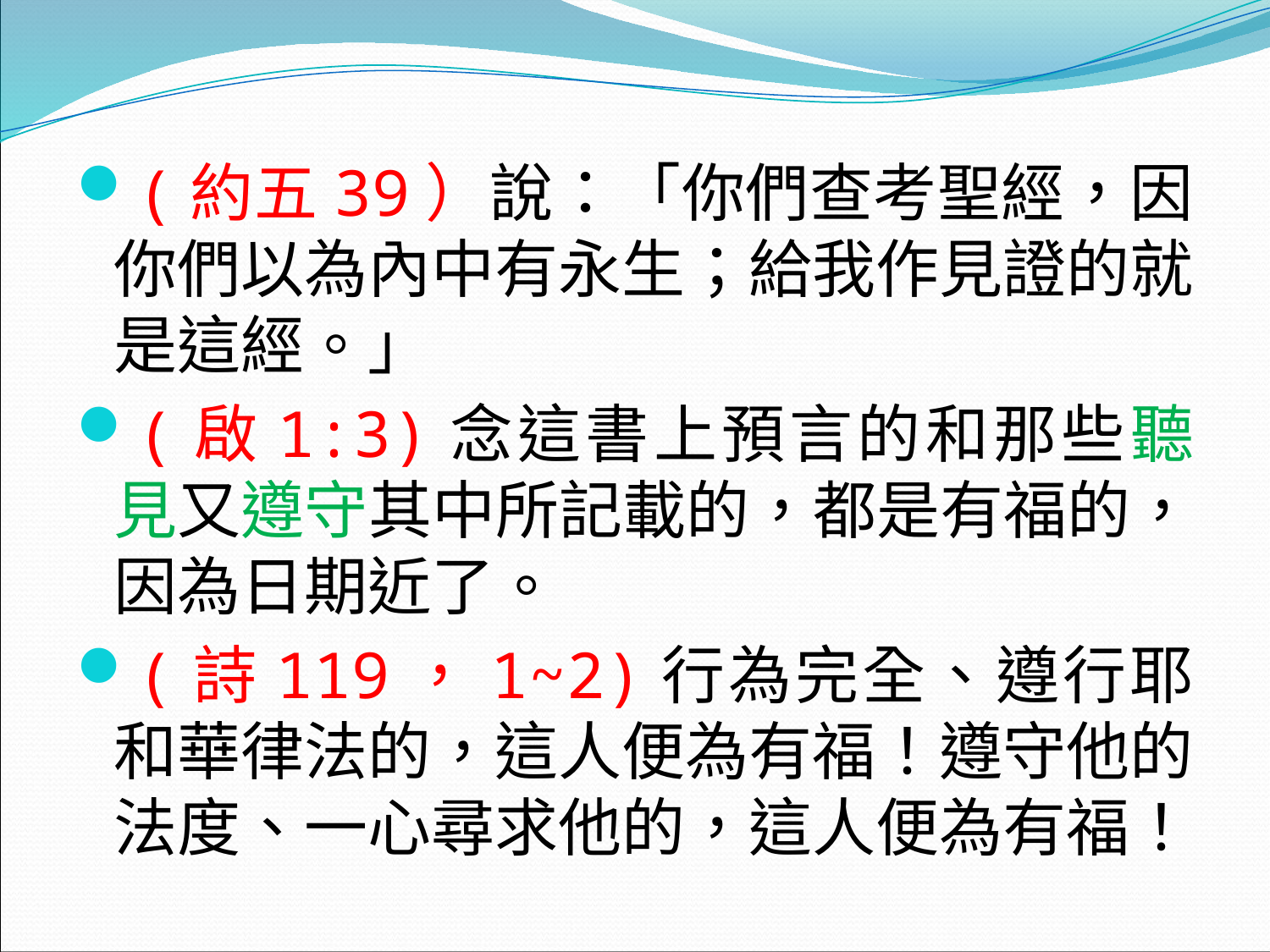

(約五39）說：「你們查考聖經，因你們以為內中有永生；給我作見證的就是這經。」
(啟1:3)念這書上預言的和那些聽見又遵守其中所記載的，都是有福的，因為日期近了。
(詩119，1~2)行為完全、遵行耶和華律法的，這人便為有福！遵守他的法度、一心尋求他的，這人便為有福！